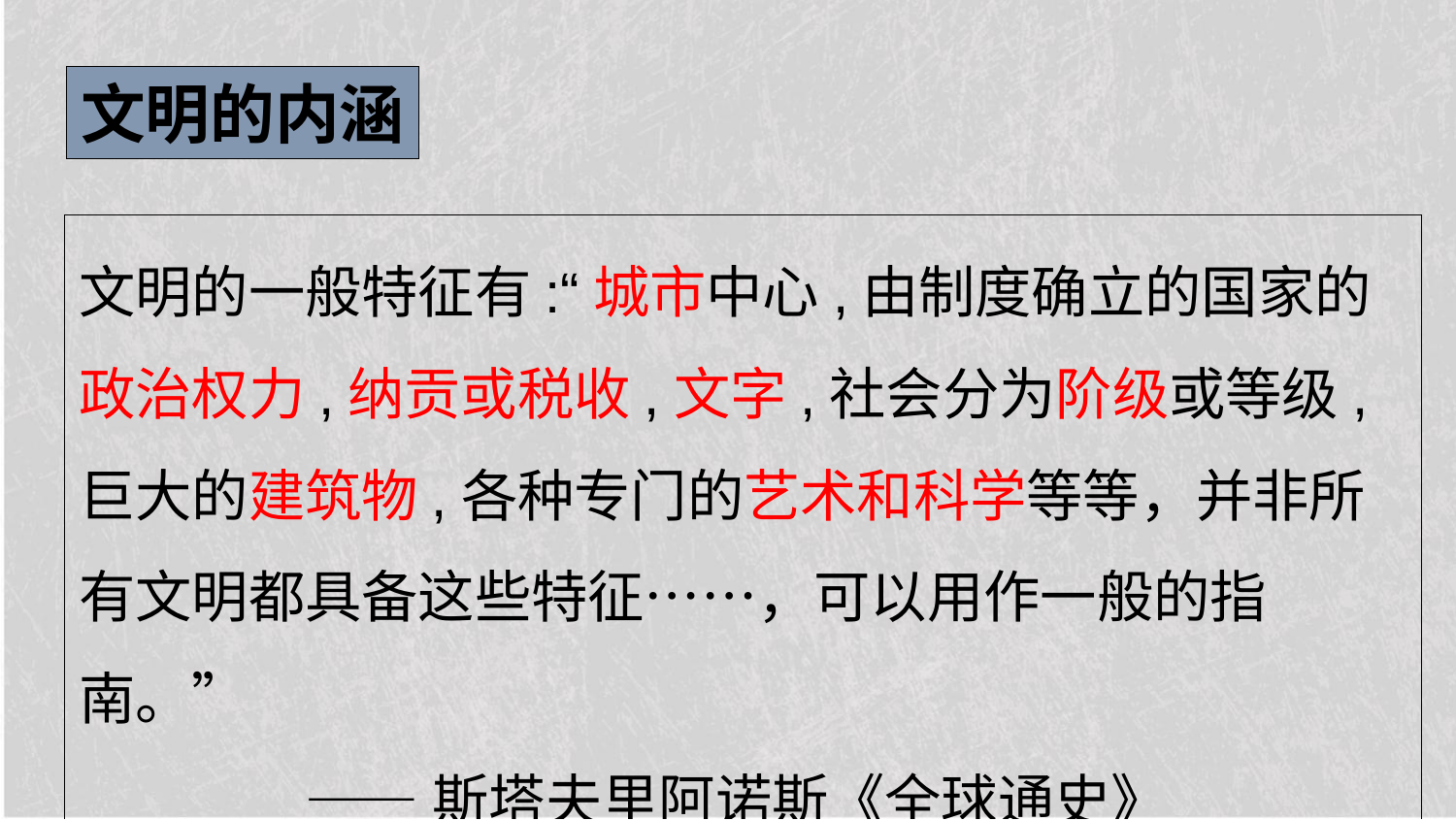

文明的内涵
文明的一般特征有:“城市中心,由制度确立的国家的政治权力,纳贡或税收,文字,社会分为阶级或等级,巨大的建筑物,各种专门的艺术和科学等等，并非所有文明都具备这些特征……，可以用作一般的指南。”
                  ——斯塔夫里阿诺斯《全球通史》